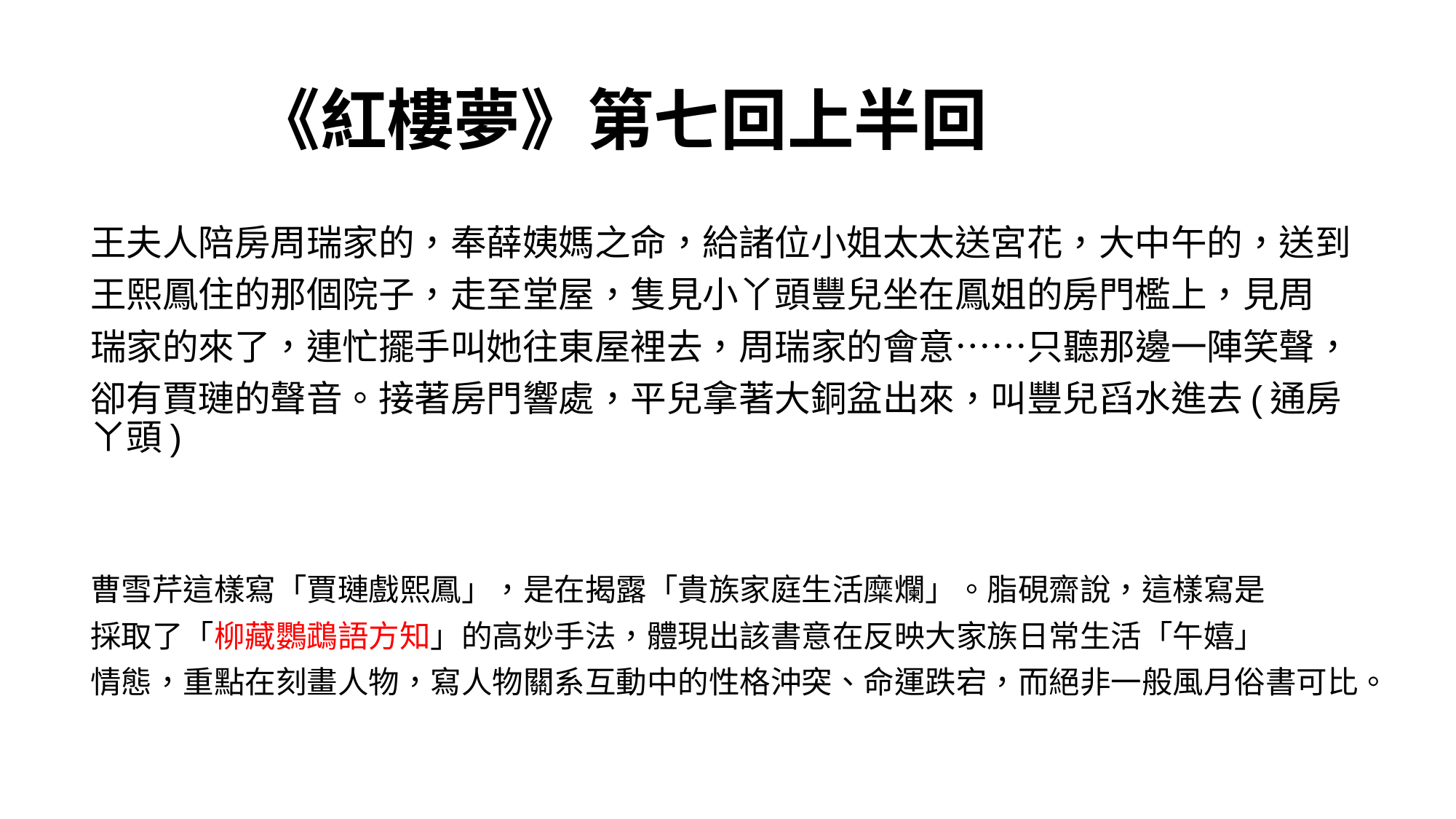

# 《紅樓夢》第七回上半回
王夫人陪房周瑞家的，奉薛姨媽之命，給諸位小姐太太送宮花，大中午的，送到
王熙鳳住的那個院子，走至堂屋，隻見小丫頭豐兒坐在鳳姐的房門檻上，見周
瑞家的來了，連忙擺手叫她往東屋裡去，周瑞家的會意……只聽那邊一陣笑聲，
卻有賈璉的聲音。接著房門響處，平兒拿著大銅盆出來，叫豐兒舀水進去(通房ㄚ頭)

曹雪芹這樣寫「賈璉戲熙鳳」，是在揭露「貴族家庭生活糜爛」。脂硯齋說，這樣寫是
採取了「柳藏鸚鵡語方知」的高妙手法，體現出該書意在反映大家族日常生活「午嬉」
情態，重點在刻畫人物，寫人物關系互動中的性格沖突、命運跌宕，而絕非一般風月俗書可比。